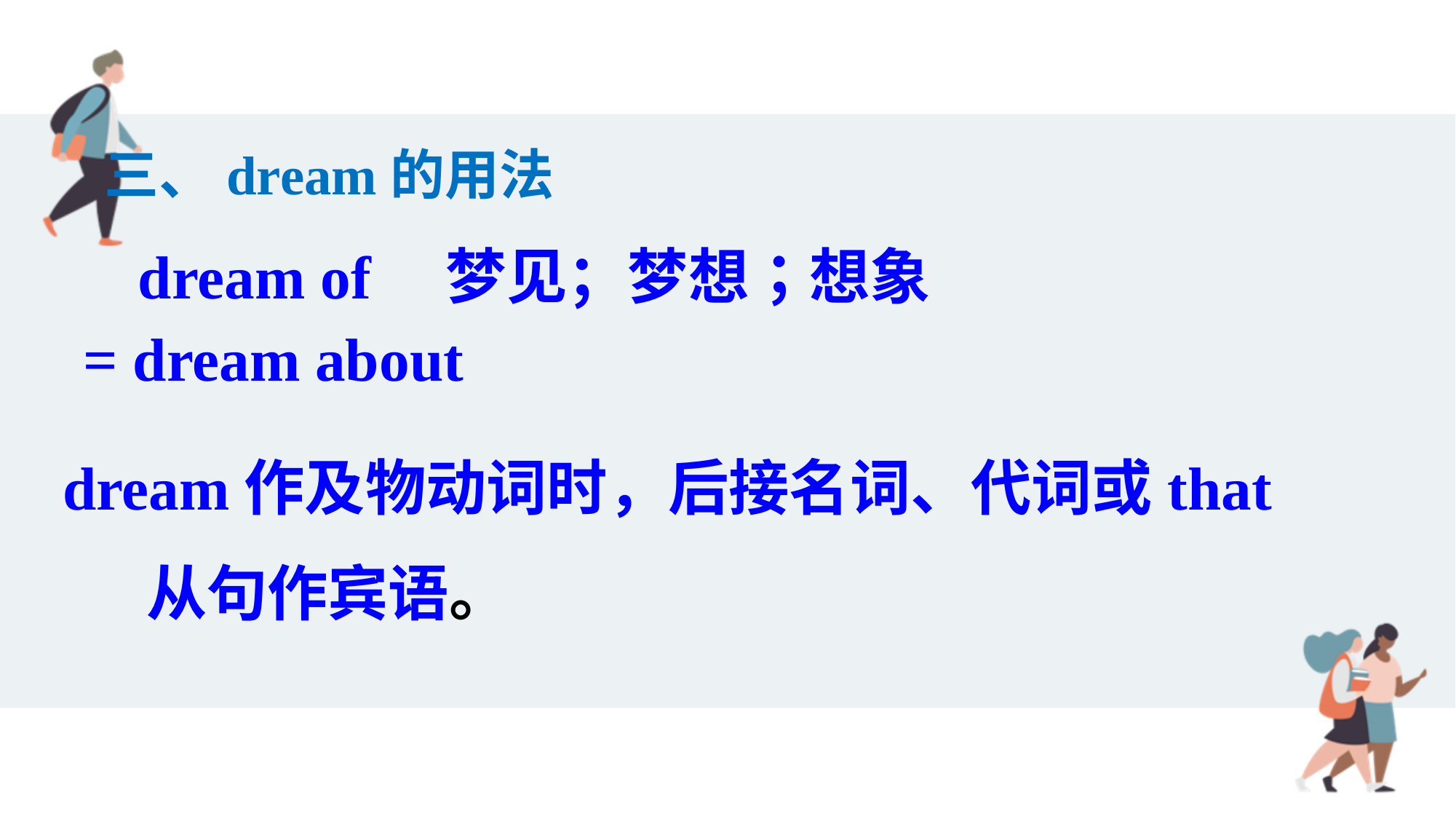

三、dream的用法
     dream of    梦见；梦想；想象

dream作及物动词时，后接名词、代词或that
     从句作宾语。

= dream about